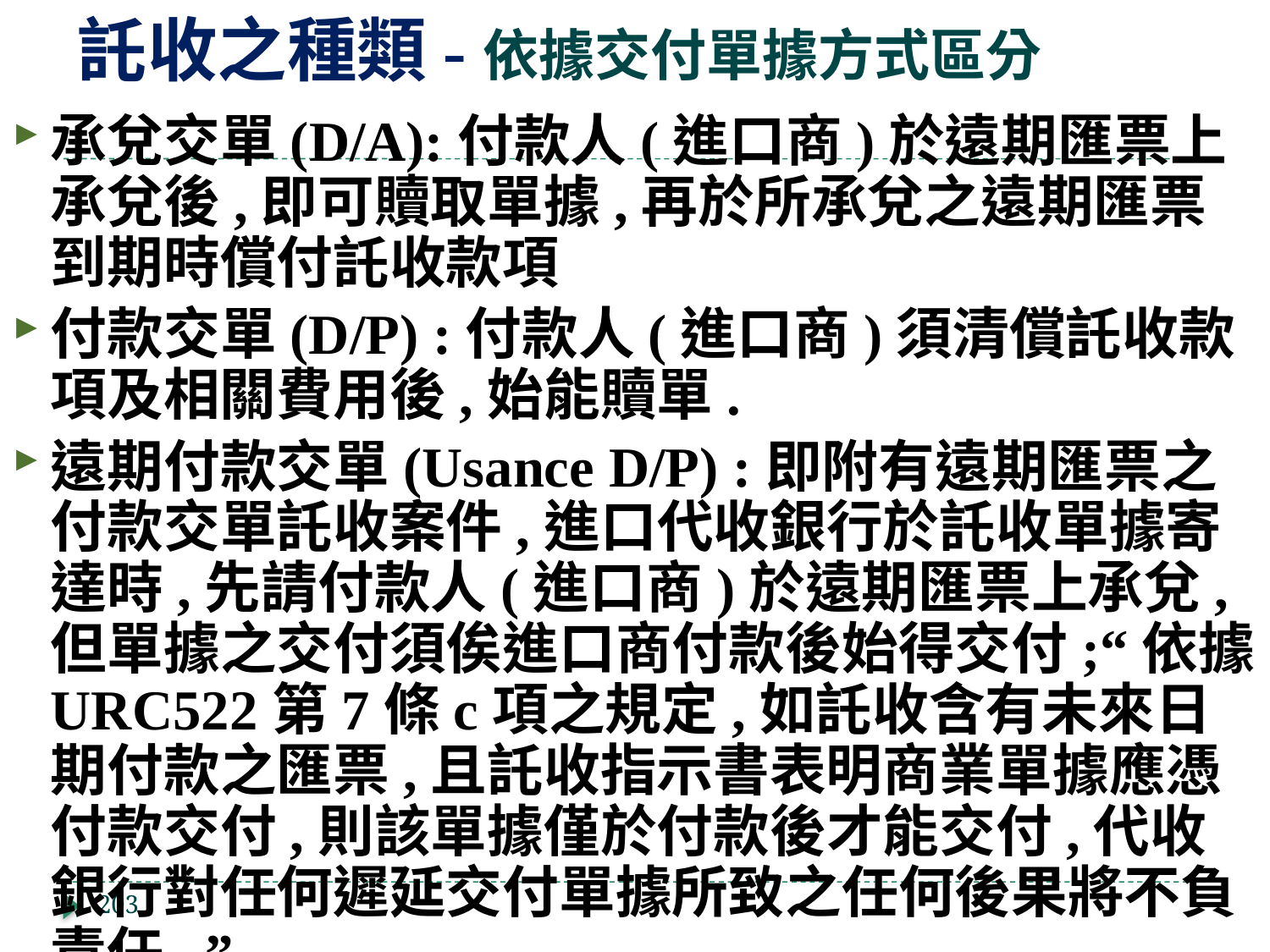

# 託收之種類-依據交付單據方式區分
承兌交單(D/A):付款人(進口商)於遠期匯票上承兌後,即可贖取單據,再於所承兌之遠期匯票到期時償付託收款項
付款交單(D/P) :付款人(進口商)須清償託收款項及相關費用後,始能贖單.
遠期付款交單(Usance D/P) :即附有遠期匯票之付款交單託收案件,進口代收銀行於託收單據寄達時,先請付款人(進口商)於遠期匯票上承兌,但單據之交付須俟進口商付款後始得交付;“依據URC522第7條c項之規定,如託收含有未來日期付款之匯票,且託收指示書表明商業單據應憑付款交付,則該單據僅於付款後才能交付,代收銀行對任何遲延交付單據所致之任何後果將不負責任. ”
203